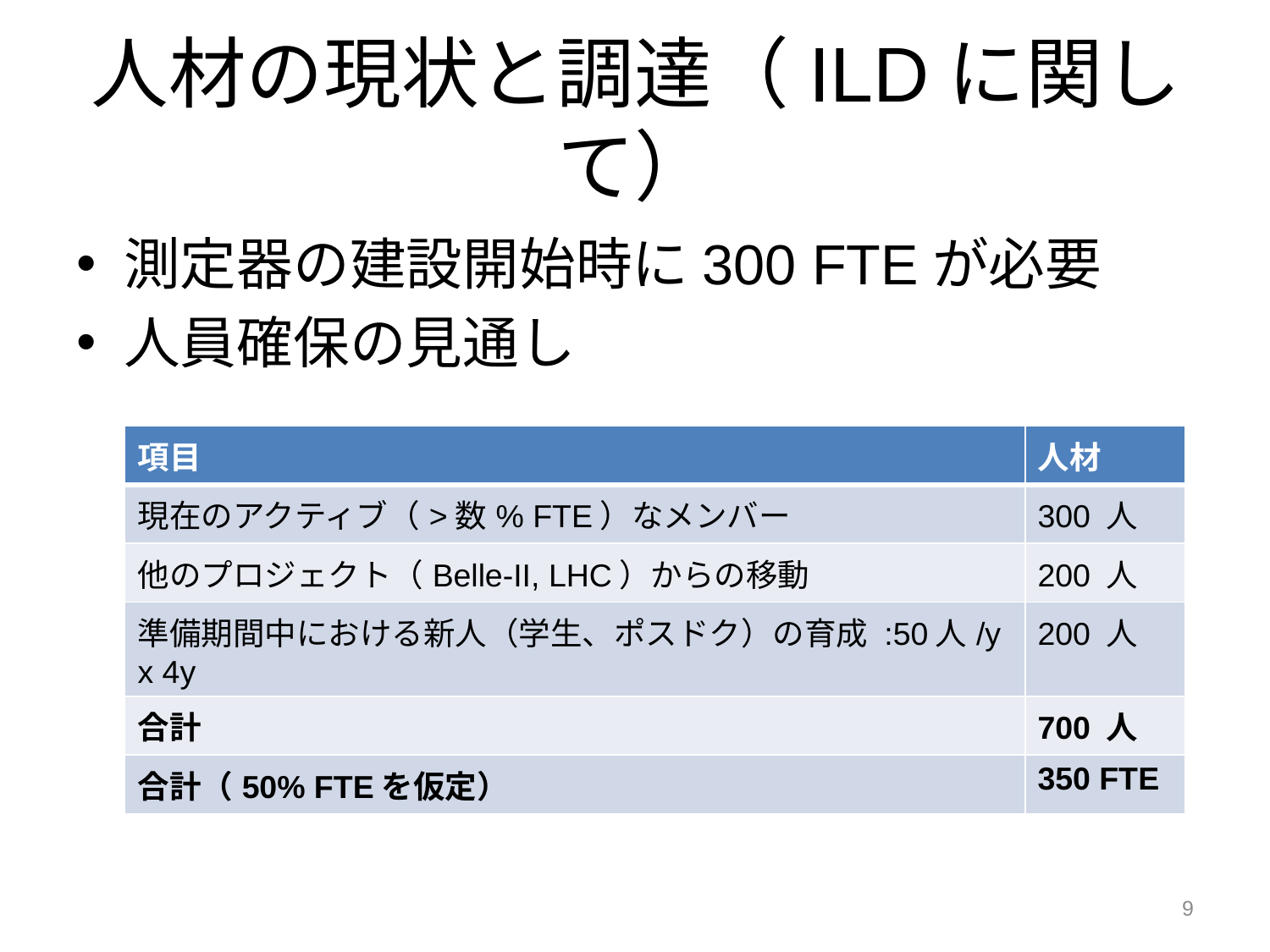

# 人材の現状と調達（ILDに関して）
測定器の建設開始時に300 FTEが必要
人員確保の見通し
| 項目 | 人材 |
| --- | --- |
| 現在のアクティブ（>数% FTE）なメンバー | 300 人 |
| 他のプロジェクト（Belle-II, LHC）からの移動 | 200 人 |
| 準備期間中における新人（学生、ポスドク）の育成 :50人/y x 4y | 200 人 |
| 合計 | 700 人 |
| 合計（50% FTEを仮定） | 350 FTE |
9